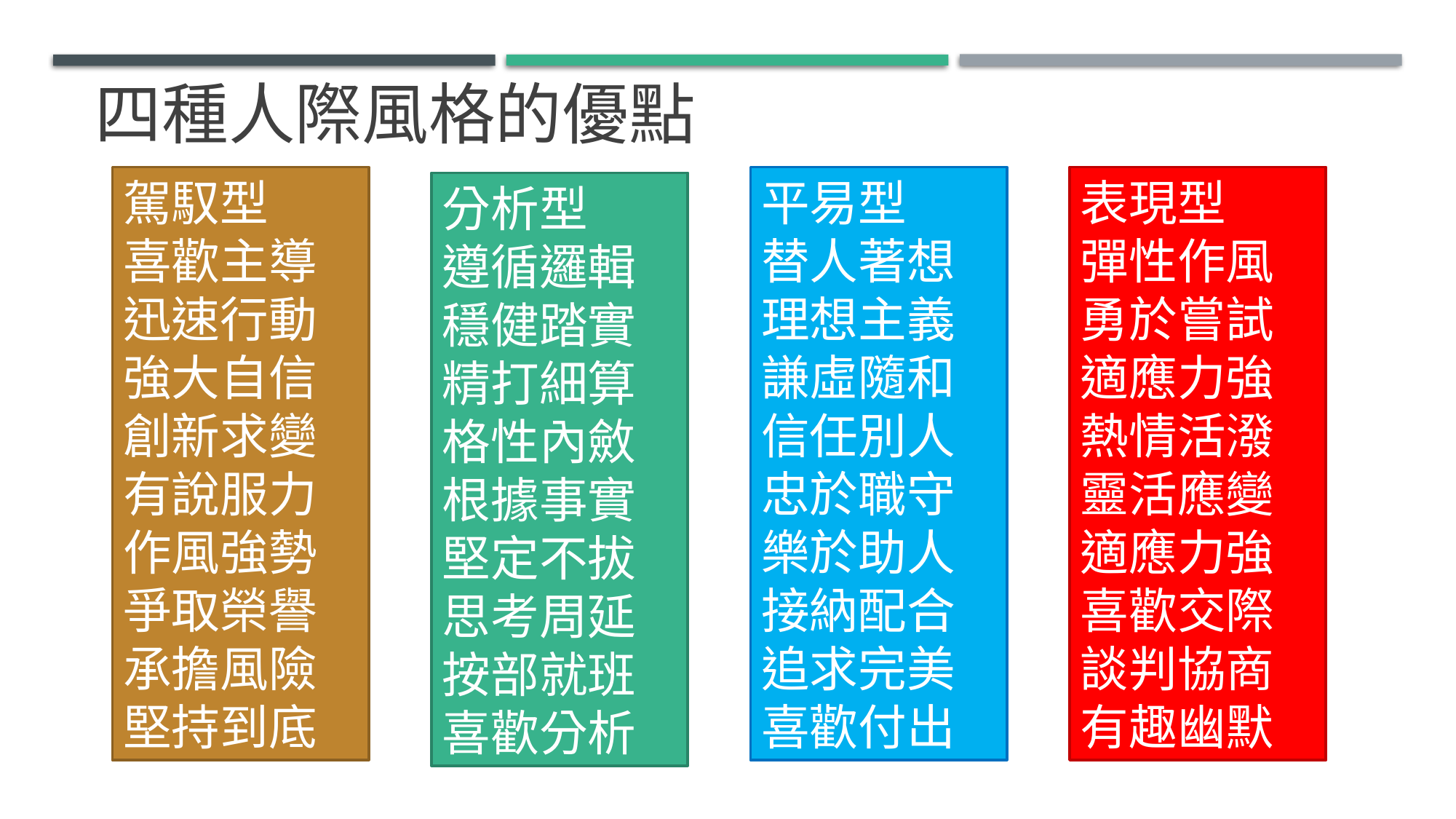

# 四種人際風格的優點
駕馭型
喜歡主導
迅速行動
強大自信
創新求變
有說服力
作風強勢
爭取榮譽
承擔風險
堅持到底
平易型
替人著想
理想主義
謙虛隨和
信任別人
忠於職守
樂於助人
接納配合
追求完美
喜歡付出
表現型
彈性作風
勇於嘗試
適應力強
熱情活潑
靈活應變
適應力強
喜歡交際
談判協商
有趣幽默
分析型
遵循邏輯
穩健踏實
精打細算
格性內斂
根據事實
堅定不拔
思考周延
按部就班
喜歡分析